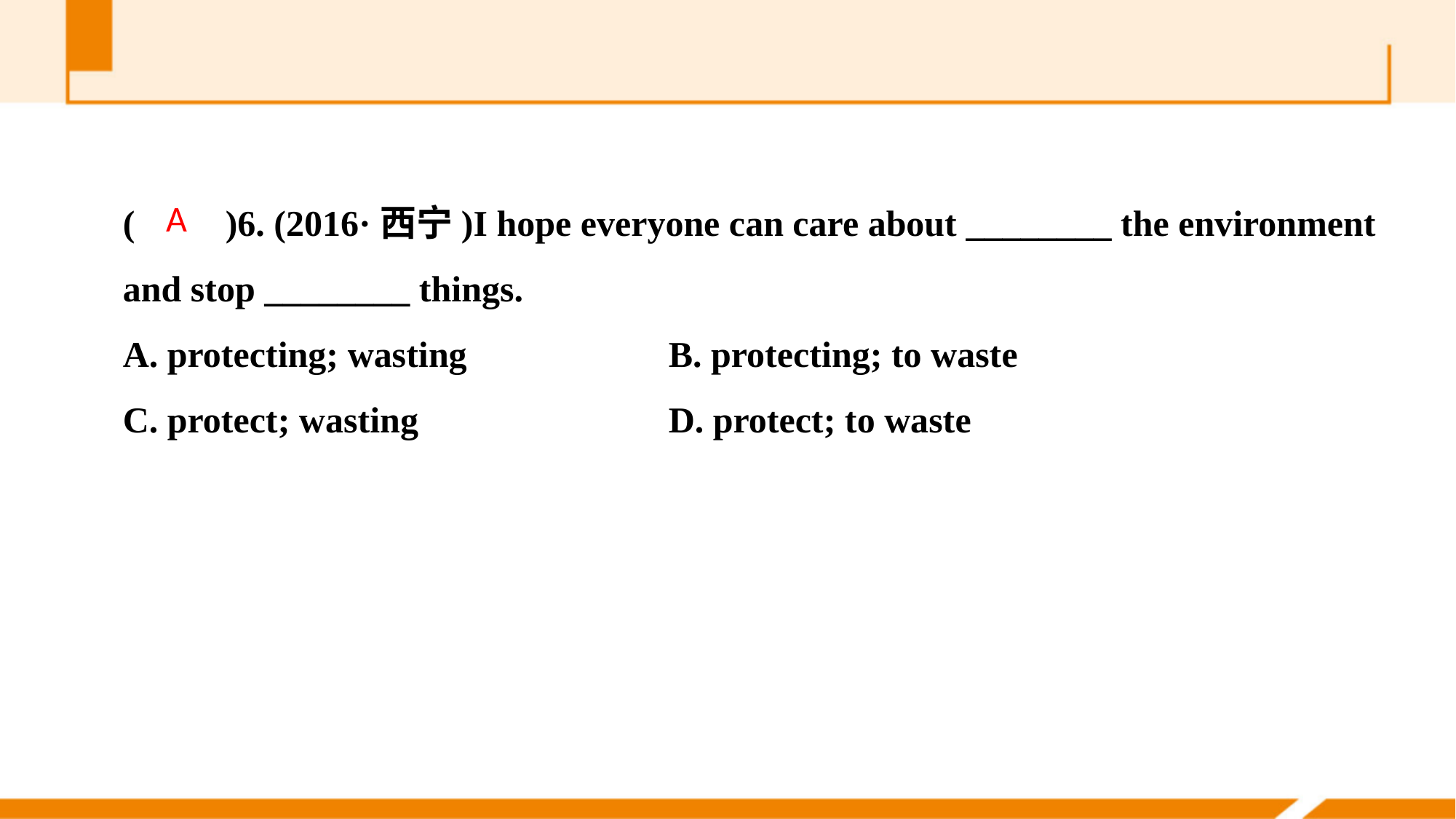

(　　)6. (2016·西宁)I hope everyone can care about ________ the environment and stop ________ things.
A. protecting; wasting  		B. protecting; to waste
C. protect; wasting  			D. protect; to waste
A